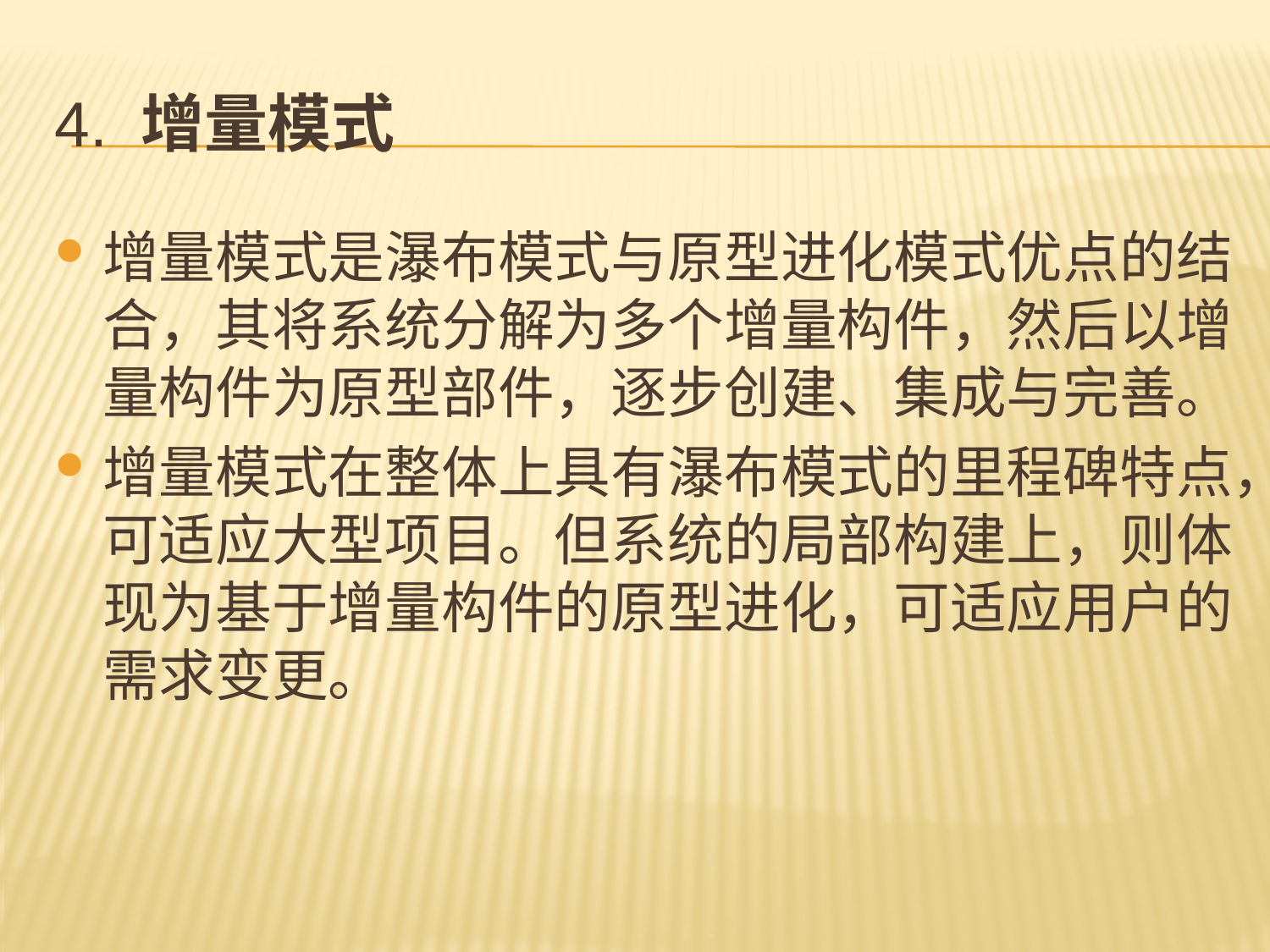

# 4. 增量模式
增量模式是瀑布模式与原型进化模式优点的结合，其将系统分解为多个增量构件，然后以增量构件为原型部件，逐步创建、集成与完善。
增量模式在整体上具有瀑布模式的里程碑特点，可适应大型项目。但系统的局部构建上，则体现为基于增量构件的原型进化，可适应用户的需求变更。